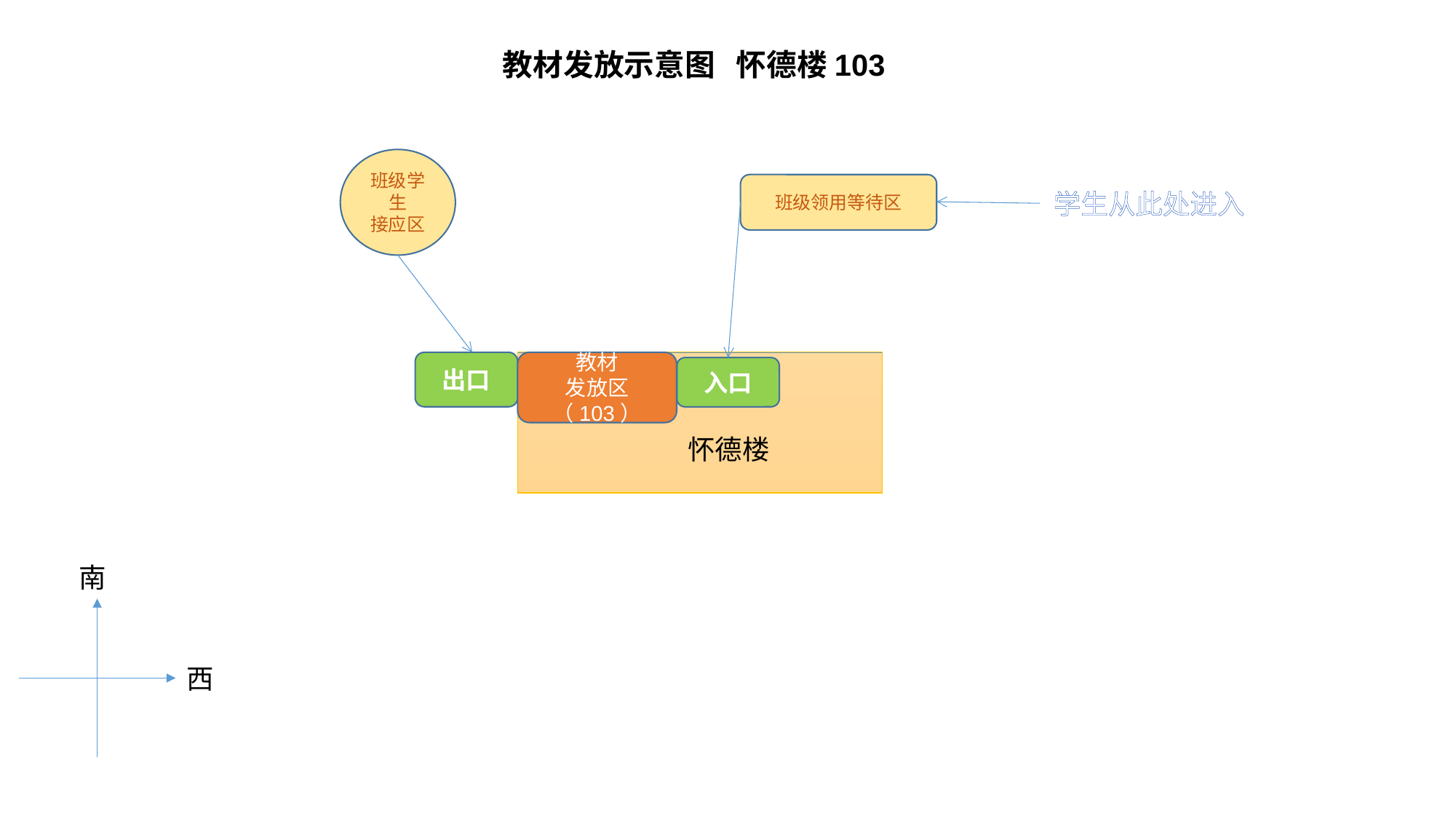

教材发放示意图   怀德楼103
班级学生
接应区
班级领用等待区
学生从此处进入
教材
发放区（103）
出口

入口
怀德楼
南
西